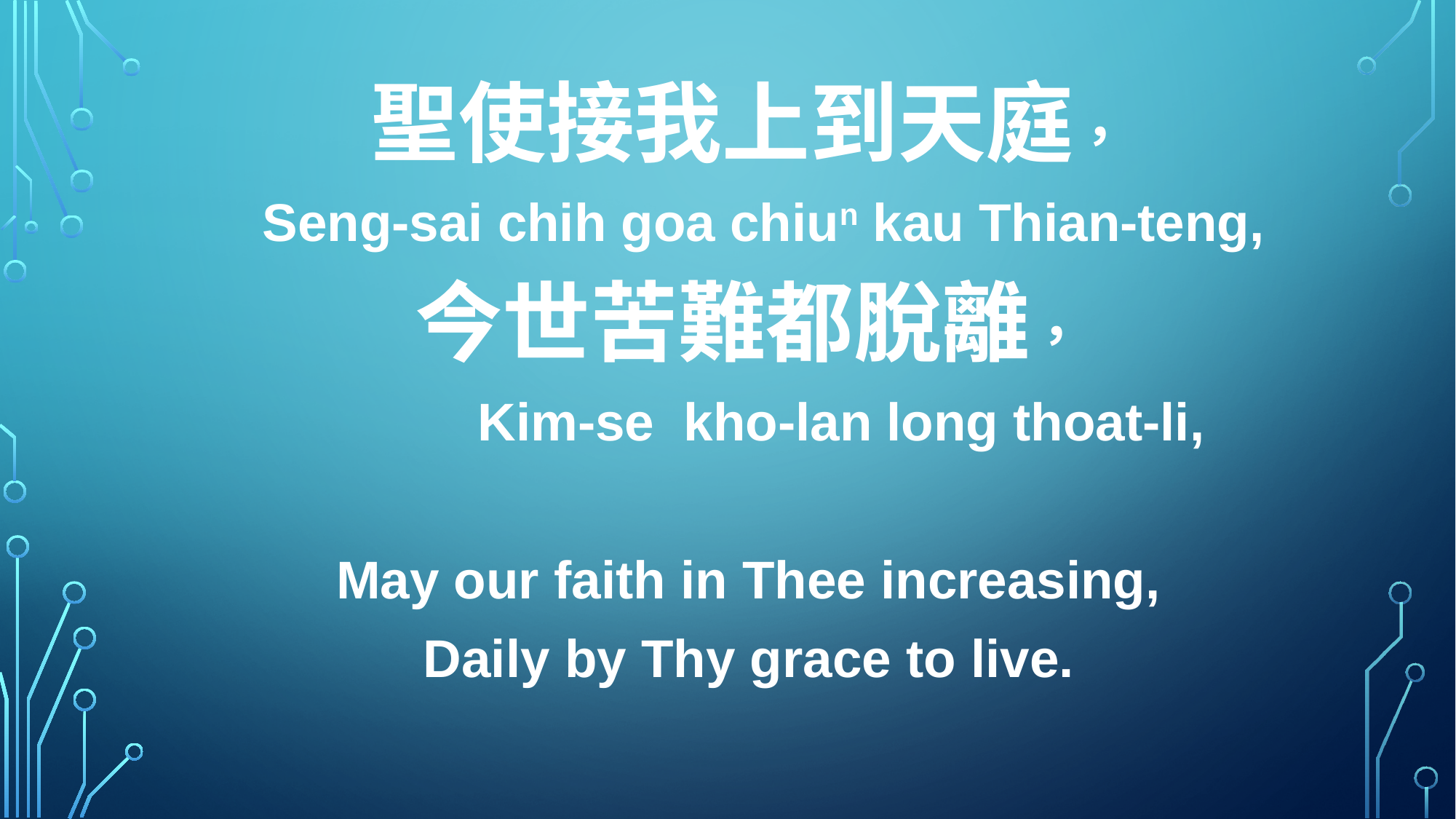

聖使接我上到天庭，
  Seng-sai chih goa chiun kau Thian-teng,
今世苦難都脫離，
                   Kim-se  kho-lan long thoat-li,

May our faith in Thee increasing,
Daily by Thy grace to live.